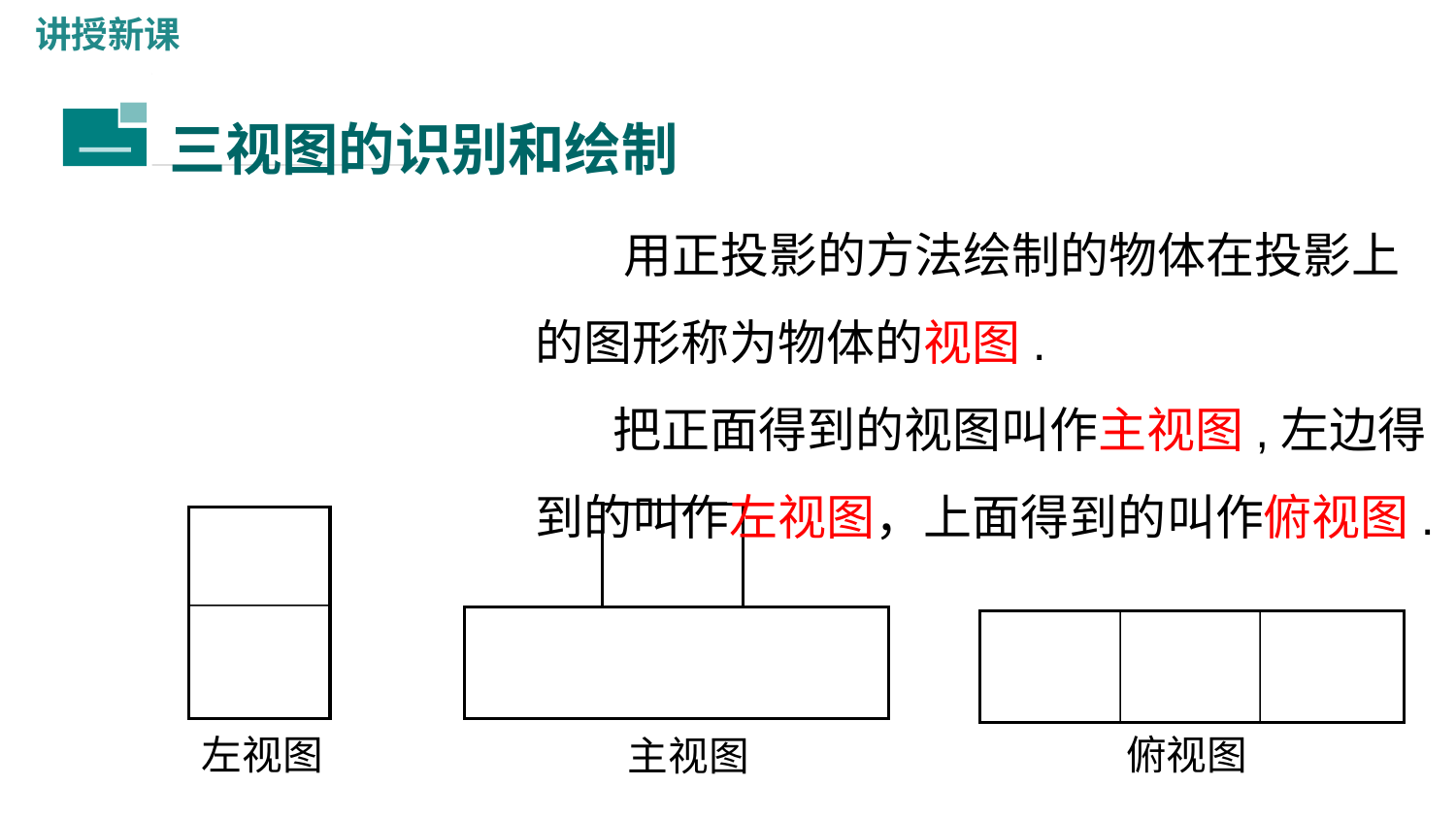

讲授新课

三视图的识别和绘制
一

       用正投影的方法绘制的物体在投影上的图形称为物体的视图.
      把正面得到的视图叫作主视图,左边得到的叫作左视图，上面得到的叫作俯视图.

左视图
俯视图
主视图